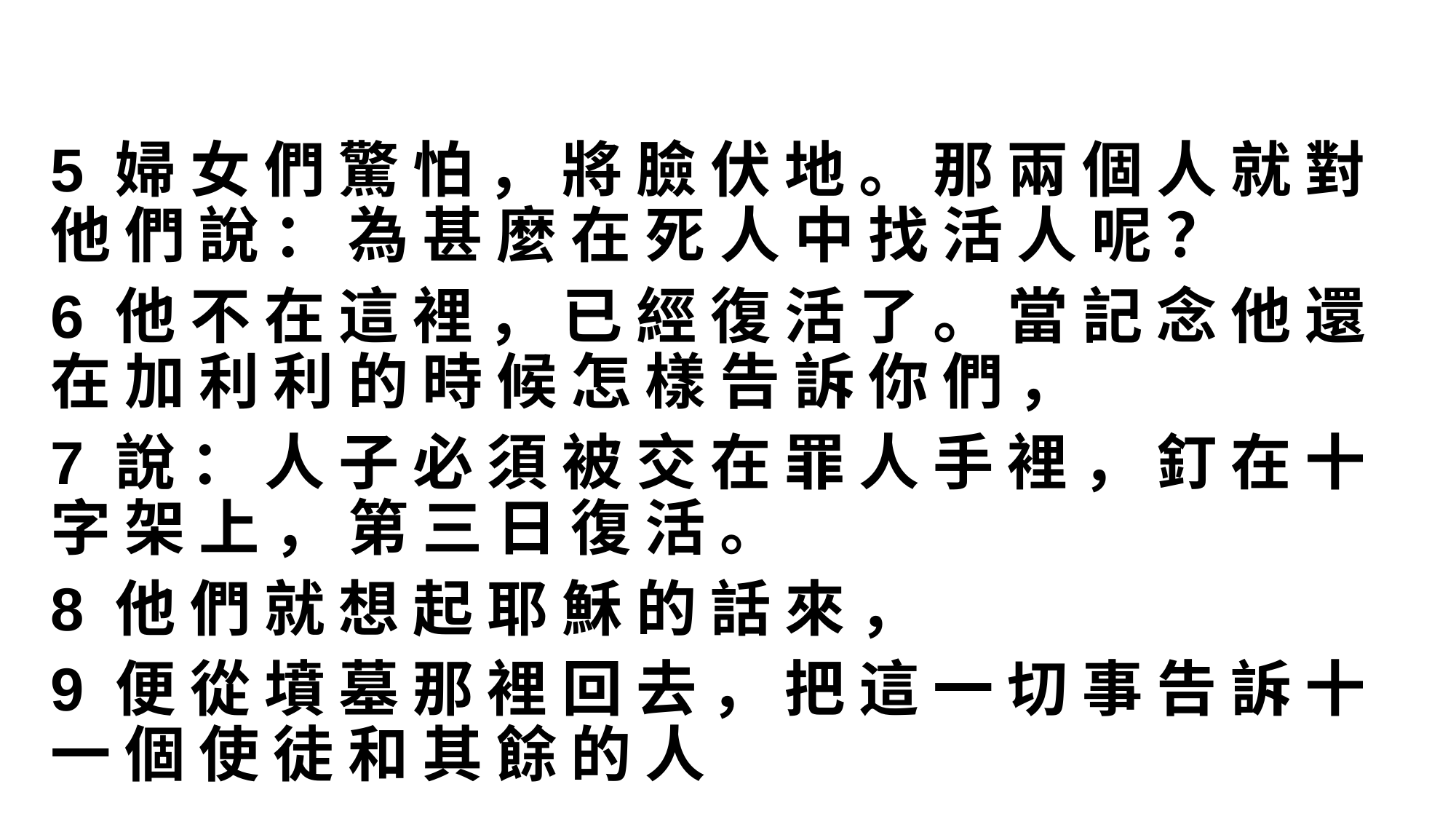

#
5 婦 女 們 驚 怕 ， 將 臉 伏 地 。 那 兩 個 人 就 對 他 們 說 ： 為 甚 麼 在 死 人 中 找 活 人 呢 ？
6 他 不 在 這 裡 ， 已 經 復 活 了 。 當 記 念 他 還 在 加 利 利 的 時 候 怎 樣 告 訴 你 們 ，
7 說 ： 人 子 必 須 被 交 在 罪 人 手 裡 ， 釘 在 十 字 架 上 ， 第 三 日 復 活 。
8 他 們 就 想 起 耶 穌 的 話 來 ，
9 便 從 墳 墓 那 裡 回 去 ， 把 這 一 切 事 告 訴 十 一 個 使 徒 和 其 餘 的 人